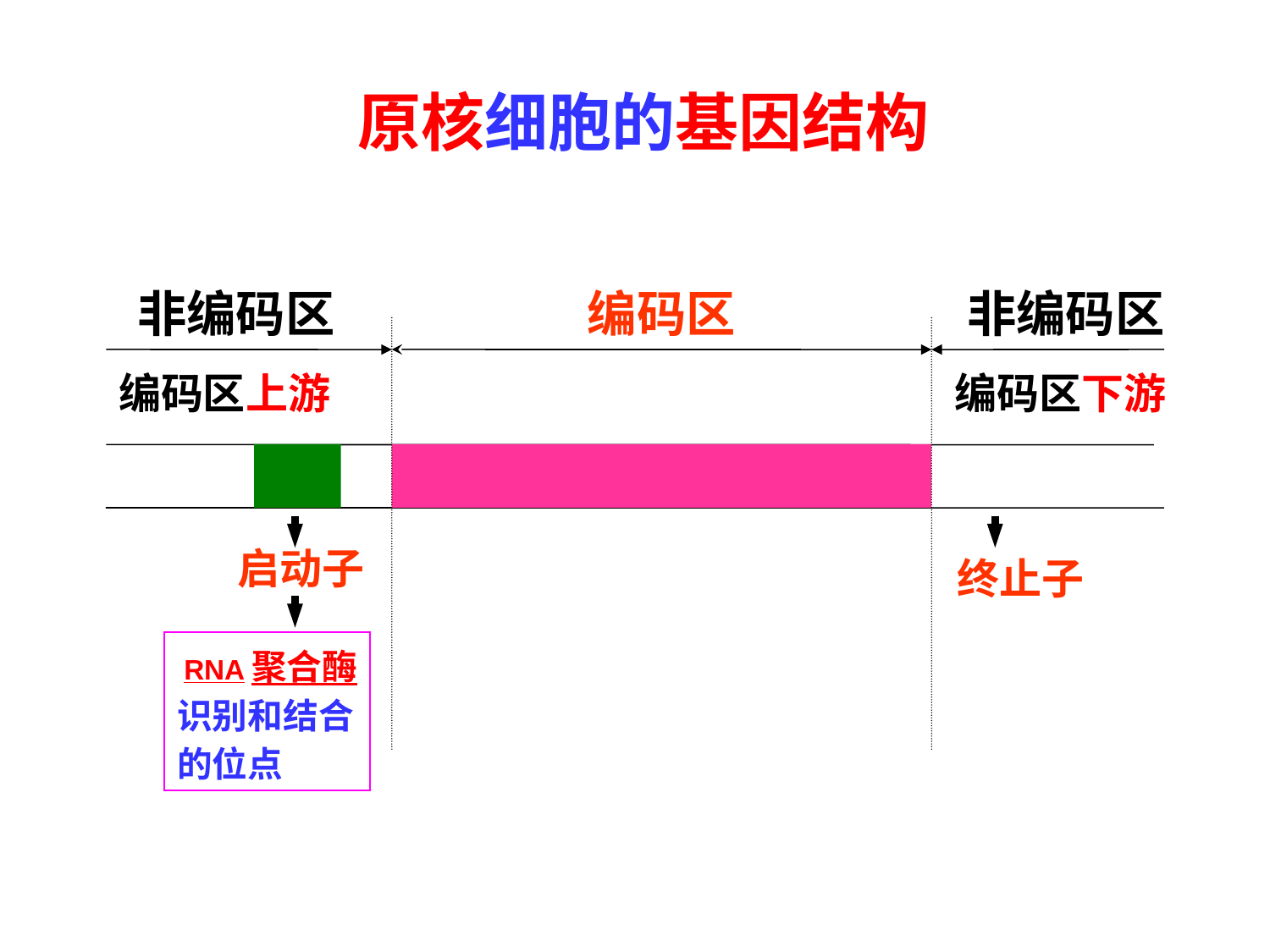

原核细胞的基因结构
非编码区
编码区
 非编码区

编码区上游
编码区下游

 启动子
 终止子

 RNA聚合酶
识别和结合
的位点